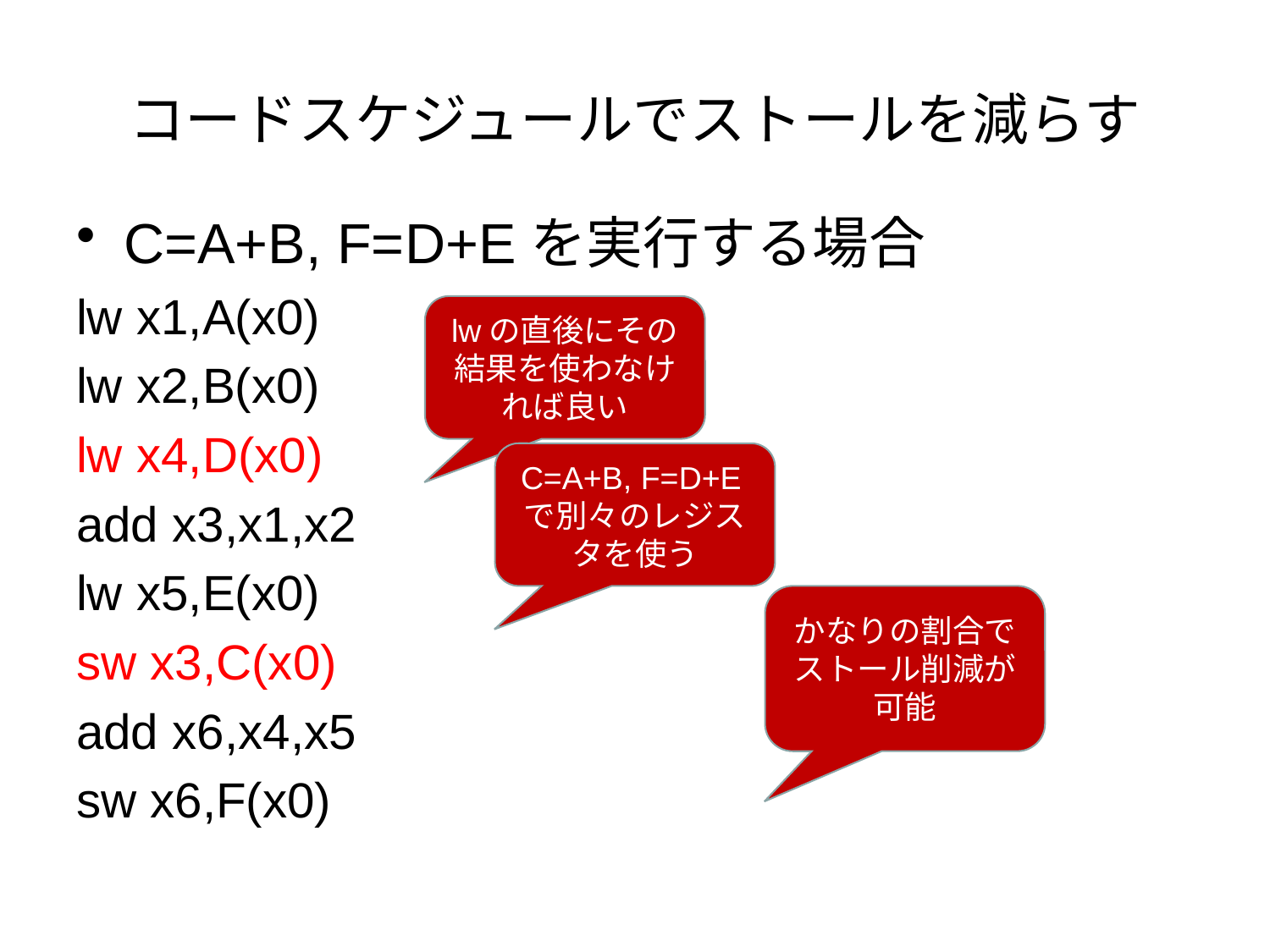

# コードスケジュールでストールを減らす
C=A+B, F=D+Eを実行する場合
lw x1,A(x0)
lw x2,B(x0)
lw x4,D(x0)
add x3,x1,x2
lw x5,E(x0)
sw x3,C(x0)
add x6,x4,x5
sw x6,F(x0)
lwの直後にその結果を使わなければ良い
C=A+B, F=D+Eで別々のレジスタを使う
かなりの割合でストール削減が可能